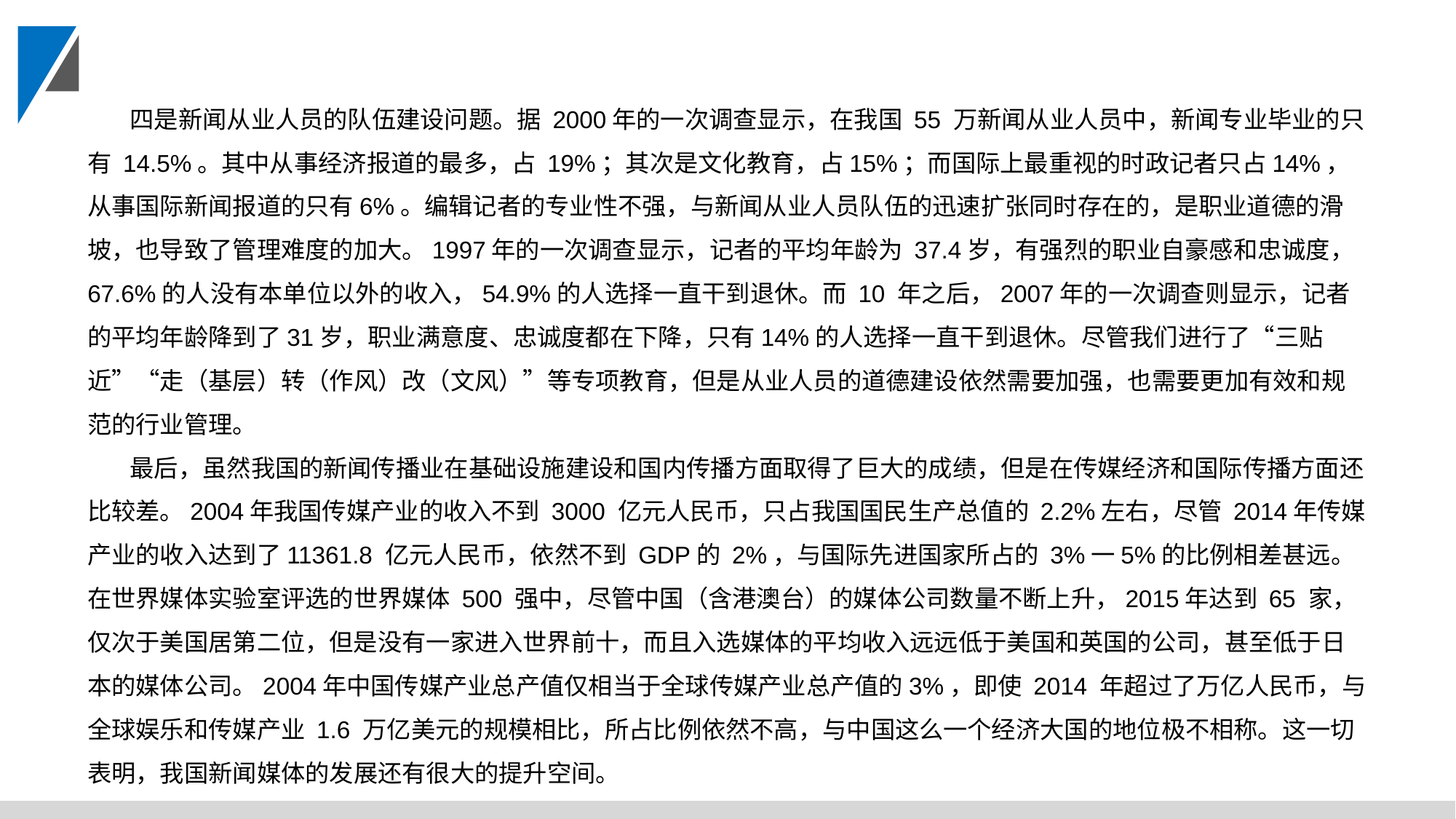

四是新闻从业人员的队伍建设问题。据 2000年的一次调查显示，在我国 55 万新闻从业人员中，新闻专业毕业的只有 14.5%。其中从事经济报道的最多，占 19%；其次是文化教育，占15%；而国际上最重视的时政记者只占14%，从事国际新闻报道的只有6%。编辑记者的专业性不强，与新闻从业人员队伍的迅速扩张同时存在的，是职业道德的滑坡，也导致了管理难度的加大。1997年的一次调查显示，记者的平均年龄为 37.4岁，有强烈的职业自豪感和忠诚度，67.6%的人没有本单位以外的收入，54.9%的人选择一直干到退休。而 10 年之后，2007年的一次调查则显示，记者的平均年龄降到了31岁，职业满意度、忠诚度都在下降，只有14%的人选择一直干到退休。尽管我们进行了“三贴近”“走（基层）转（作风）改（文风）”等专项教育，但是从业人员的道德建设依然需要加强，也需要更加有效和规范的行业管理。
最后，虽然我国的新闻传播业在基础设施建设和国内传播方面取得了巨大的成绩，但是在传媒经济和国际传播方面还比较差。2004年我国传媒产业的收入不到 3000 亿元人民币，只占我国国民生产总值的 2.2%左右，尽管 2014年传媒产业的收入达到了11361.8 亿元人民币，依然不到 GDP的 2%，与国际先进国家所占的 3%一5%的比例相差甚远。在世界媒体实验室评选的世界媒体 500 强中，尽管中国（含港澳台）的媒体公司数量不断上升，2015年达到 65 家，仅次于美国居第二位，但是没有一家进入世界前十，而且入选媒体的平均收入远远低于美国和英国的公司，甚至低于日本的媒体公司。2004年中国传媒产业总产值仅相当于全球传媒产业总产值的3%，即使 2014 年超过了万亿人民币，与全球娱乐和传媒产业 1.6 万亿美元的规模相比，所占比例依然不高，与中国这么一个经济大国的地位极不相称。这一切表明，我国新闻媒体的发展还有很大的提升空间。